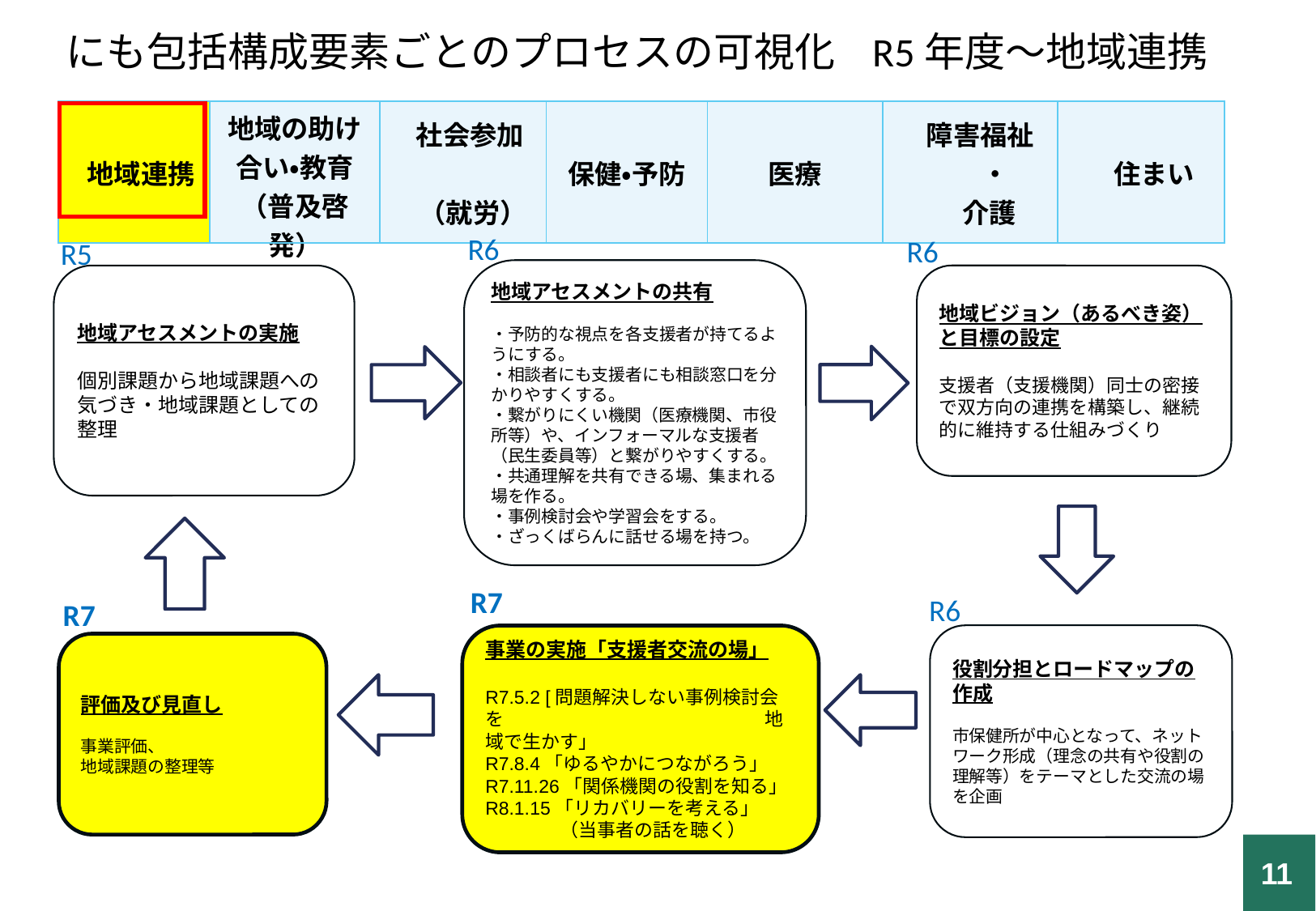

にも包括構成要素ごとのプロセスの可視化   R5年度～地域連携

| 地域連携 | 地域の助け合い・教育（普及啓発） | 社会参加　   （就労） | 保健・予防 | 医療 | 障害福祉 ・ 介護 | 住まい |
| --- | --- | --- | --- | --- | --- | --- |
|  |
| --- |
R6
R6
R5
地域アセスメントの共有

・予防的な視点を各支援者が持てるようにする。
・相談者にも支援者にも相談窓口を分かりやすくする。
・繋がりにくい機関（医療機関、市役所等）や、インフォーマルな支援者（民生委員等）と繋がりやすくする。
・共通理解を共有できる場、集まれる場を作る。
・事例検討会や学習会をする。
・ざっくばらんに話せる場を持つ。
地域アセスメントの実施

個別課題から地域課題への気づき・地域課題としての整理
地域ビジョン（あるべき姿）と目標の設定

支援者（支援機関）同士の密接で双方向の連携を構築し、継続的に維持する仕組みづくり

R7
R6
R7
役割分担とロードマップの作成

市保健所が中心となって、ネットワーク形成（理念の共有や役割の理解等）をテーマとした交流の場を企画
事業の実施「支援者交流の場」

R7.5.2 [問題解決しない事例検討会を　　　　　　　　　　　　　　地域で生かす」
R7.8.4「ゆるやかにつながろう」
R7.11.26「関係機関の役割を知る」
R8.1.15「リカバリーを考える」
　　　　（当事者の話を聴く）
評価及び見直し

事業評価、
地域課題の整理等

11